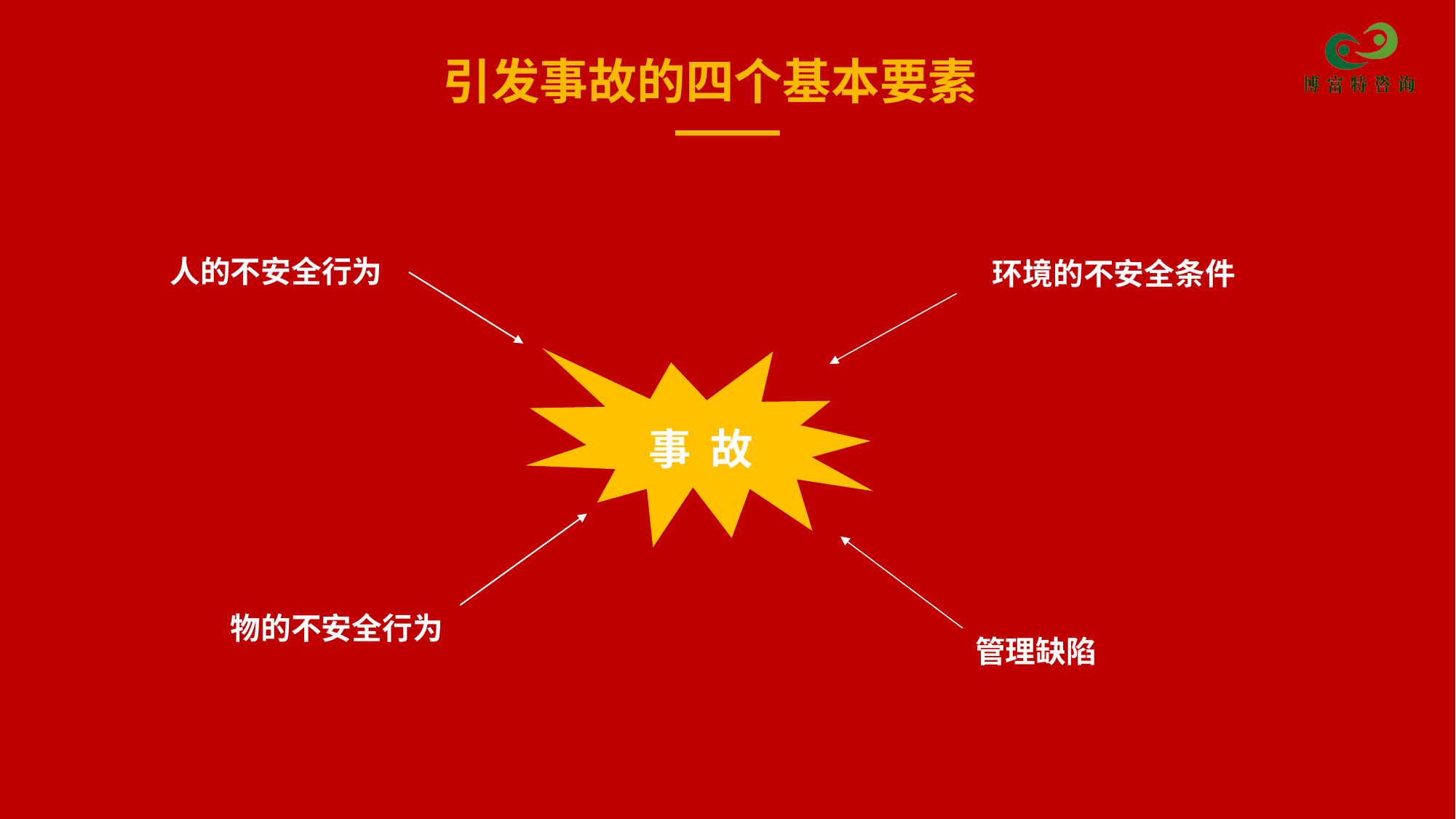

引发事故的四个基本要素

人的不安全行为
环境的不安全条件

事  故

物的不安全行为
管理缺陷